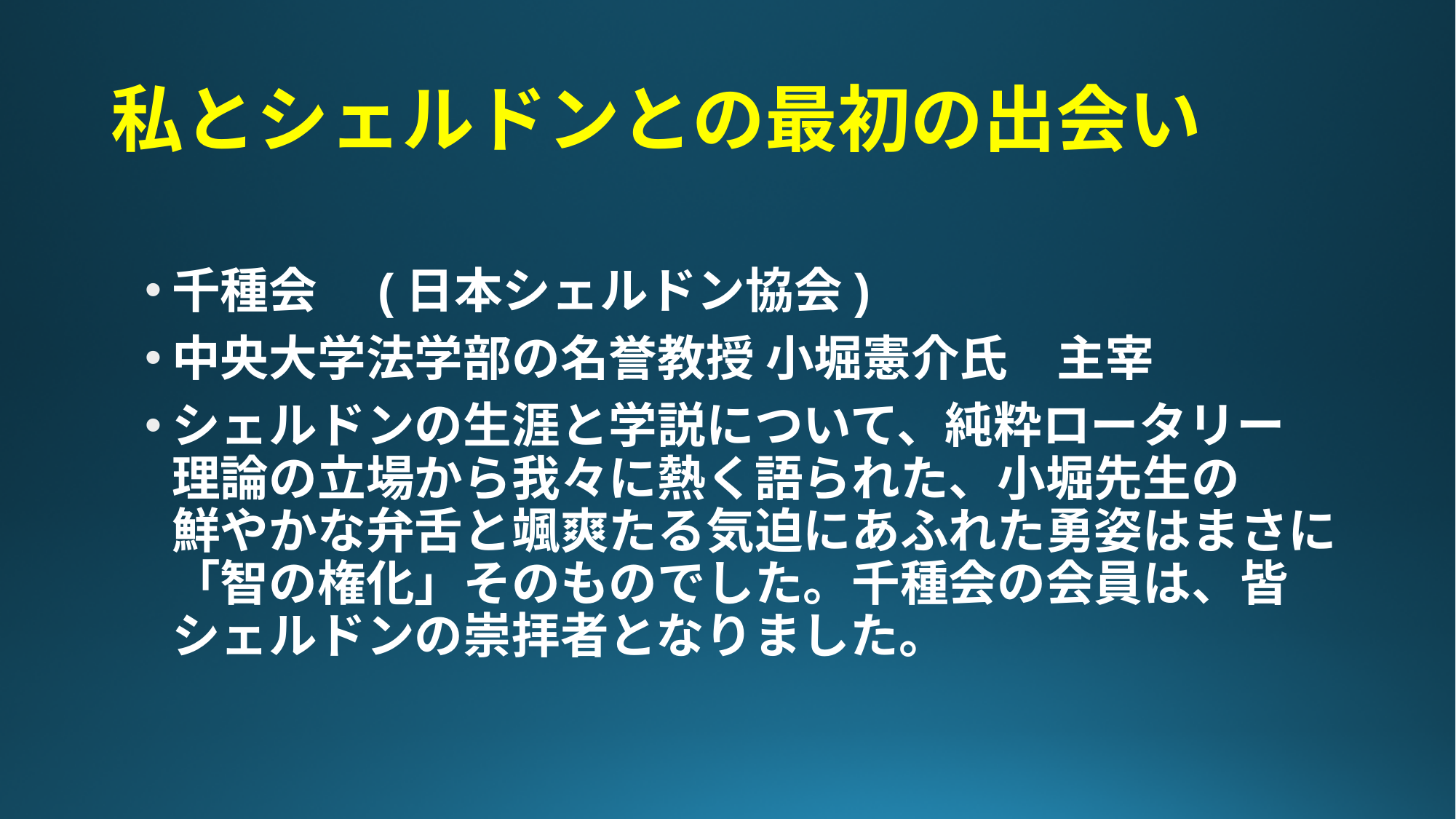

# 私とシェルドンとの最初の出会い
千種会　(日本シェルドン協会)
中央大学法学部の名誉教授 小堀憲介氏　主宰
シェルドンの生涯と学説について、純粋ロータリー　理論の立場から我々に熱く語られた、小堀先生の　　鮮やかな弁舌と颯爽たる気迫にあふれた勇姿はまさに「智の権化」そのものでした。千種会の会員は、皆シェルドンの崇拝者となりました。